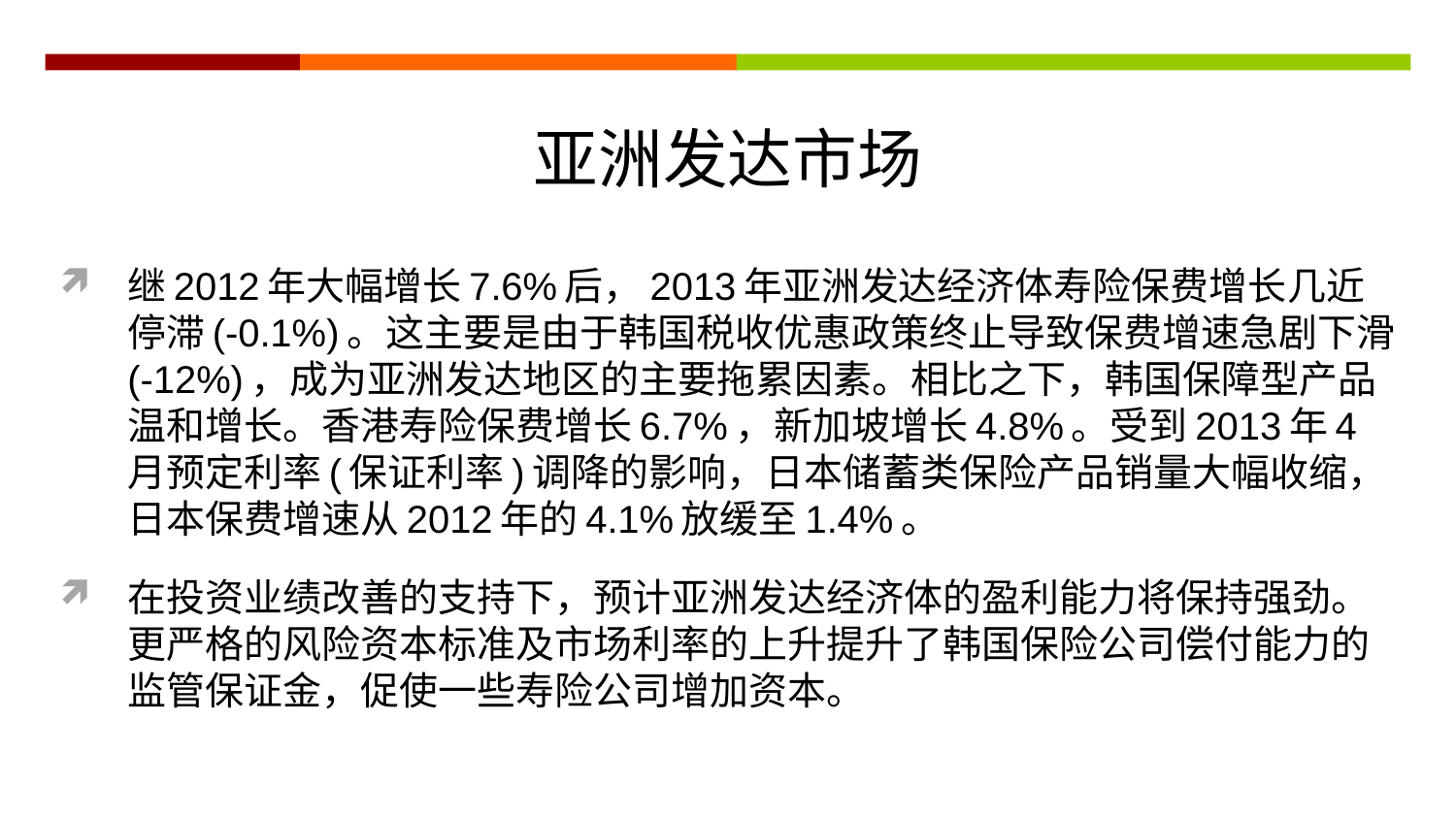

亚洲发达市场
继2012年大幅增长7.6%后，2013年亚洲发达经济体寿险保费增长几近停滞(-0.1%)。这主要是由于韩国税收优惠政策终止导致保费增速急剧下滑(-12%)，成为亚洲发达地区的主要拖累因素。相比之下，韩国保障型产品温和增长。香港寿险保费增长6.7%，新加坡增长4.8%。受到2013年4月预定利率(保证利率)调降的影响，日本储蓄类保险产品销量大幅收缩，日本保费增速从2012年的4.1%放缓至1.4%。
在投资业绩改善的支持下，预计亚洲发达经济体的盈利能力将保持强劲。更严格的风险资本标准及市场利率的上升提升了韩国保险公司偿付能力的监管保证金，促使一些寿险公司增加资本。